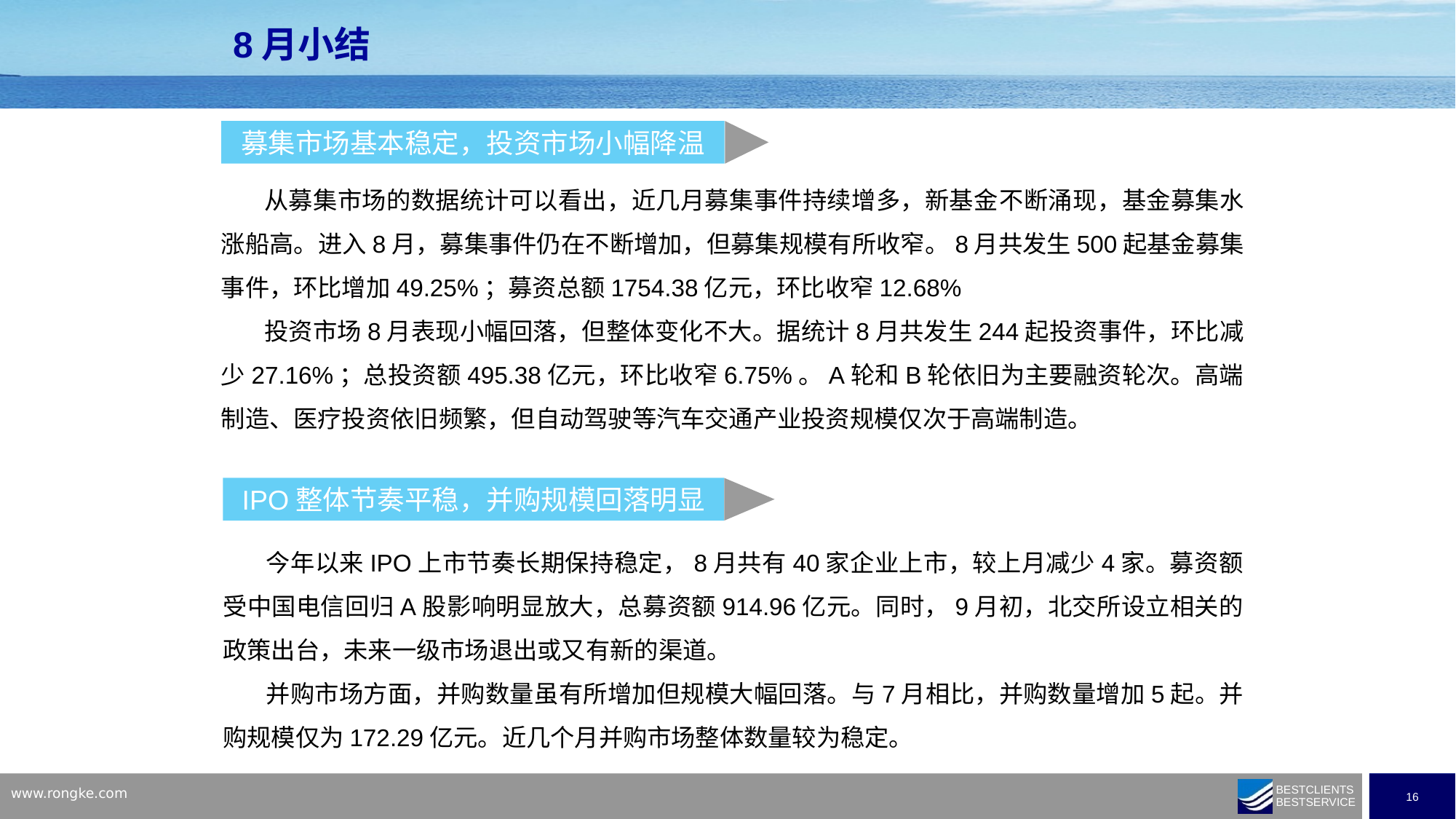

8月小结
募集市场基本稳定，投资市场小幅降温

从募集市场的数据统计可以看出，近几月募集事件持续增多，新基金不断涌现，基金募集水涨船高。进入8月，募集事件仍在不断增加，但募集规模有所收窄。8月共发生500起基金募集事件，环比增加49.25%；募资总额1754.38亿元，环比收窄12.68%
投资市场8月表现小幅回落，但整体变化不大。据统计8月共发生244起投资事件，环比减少27.16%；总投资额495.38亿元，环比收窄6.75%。A轮和B轮依旧为主要融资轮次。高端制造、医疗投资依旧频繁，但自动驾驶等汽车交通产业投资规模仅次于高端制造。
IPO整体节奏平稳，并购规模回落明显

今年以来IPO上市节奏长期保持稳定，8月共有40家企业上市，较上月减少4家。募资额受中国电信回归A股影响明显放大，总募资额914.96亿元。同时，9月初，北交所设立相关的政策出台，未来一级市场退出或又有新的渠道。
并购市场方面，并购数量虽有所增加但规模大幅回落。与7月相比，并购数量增加5起。并购规模仅为172.29亿元。近几个月并购市场整体数量较为稳定。